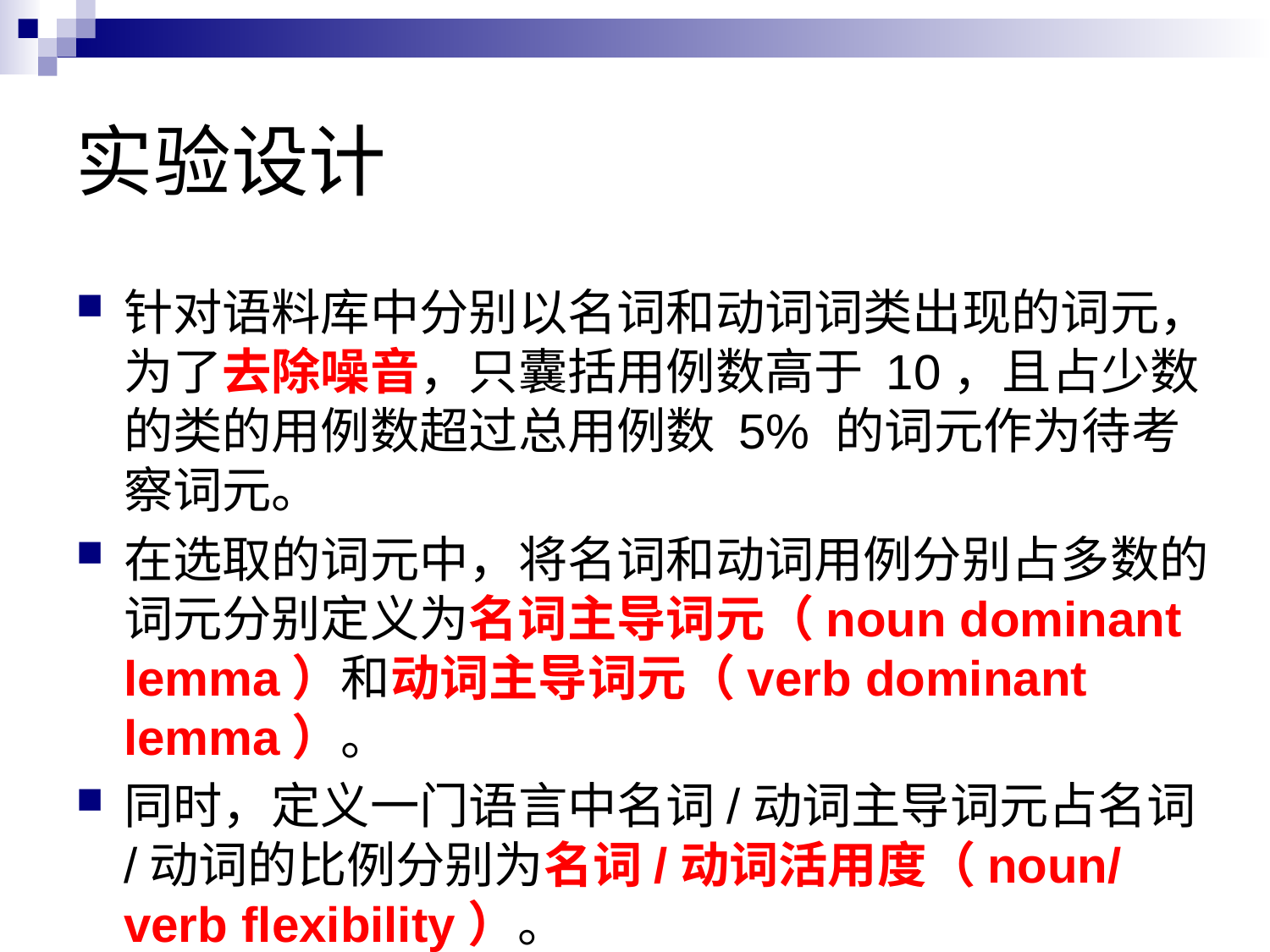

# 实验设计
针对语料库中分别以名词和动词词类出现的词元，为了去除噪音，只囊括用例数高于 10，且占少数的类的用例数超过总用例数 5% 的词元作为待考察词元。
在选取的词元中，将名词和动词用例分别占多数的词元分别定义为名词主导词元（noun dominant lemma）和动词主导词元（verb dominant lemma）。
同时，定义一门语言中名词/动词主导词元占名词/动词的比例分别为名词/动词活用度（noun/verb flexibility）。